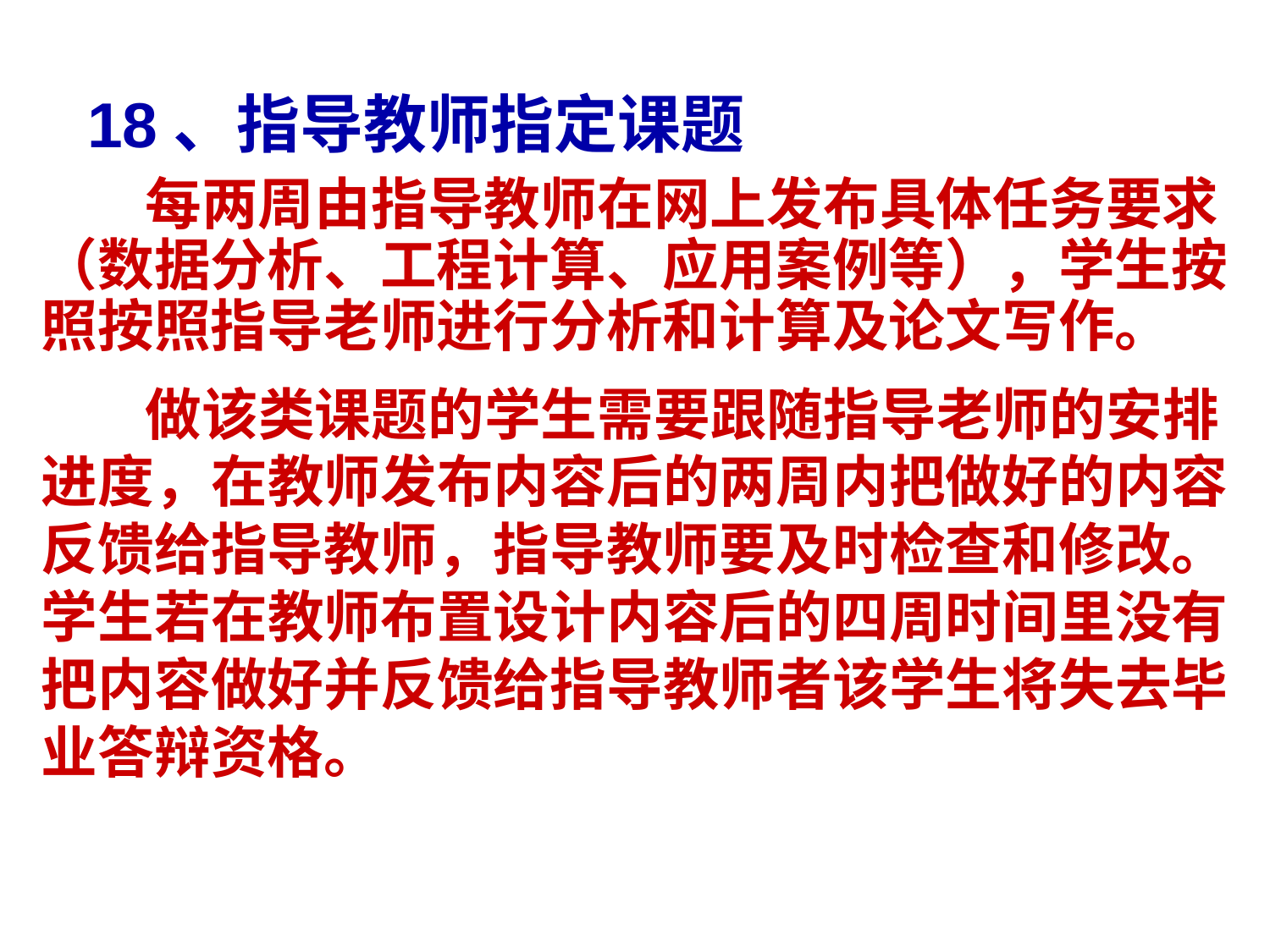

18、指导教师指定课题
       每两周由指导教师在网上发布具体任务要求（数据分析、工程计算、应用案例等），学生按照按照指导老师进行分析和计算及论文写作。
       做该类课题的学生需要跟随指导老师的安排进度，在教师发布内容后的两周内把做好的内容反馈给指导教师，指导教师要及时检查和修改。学生若在教师布置设计内容后的四周时间里没有把内容做好并反馈给指导教师者该学生将失去毕业答辩资格。